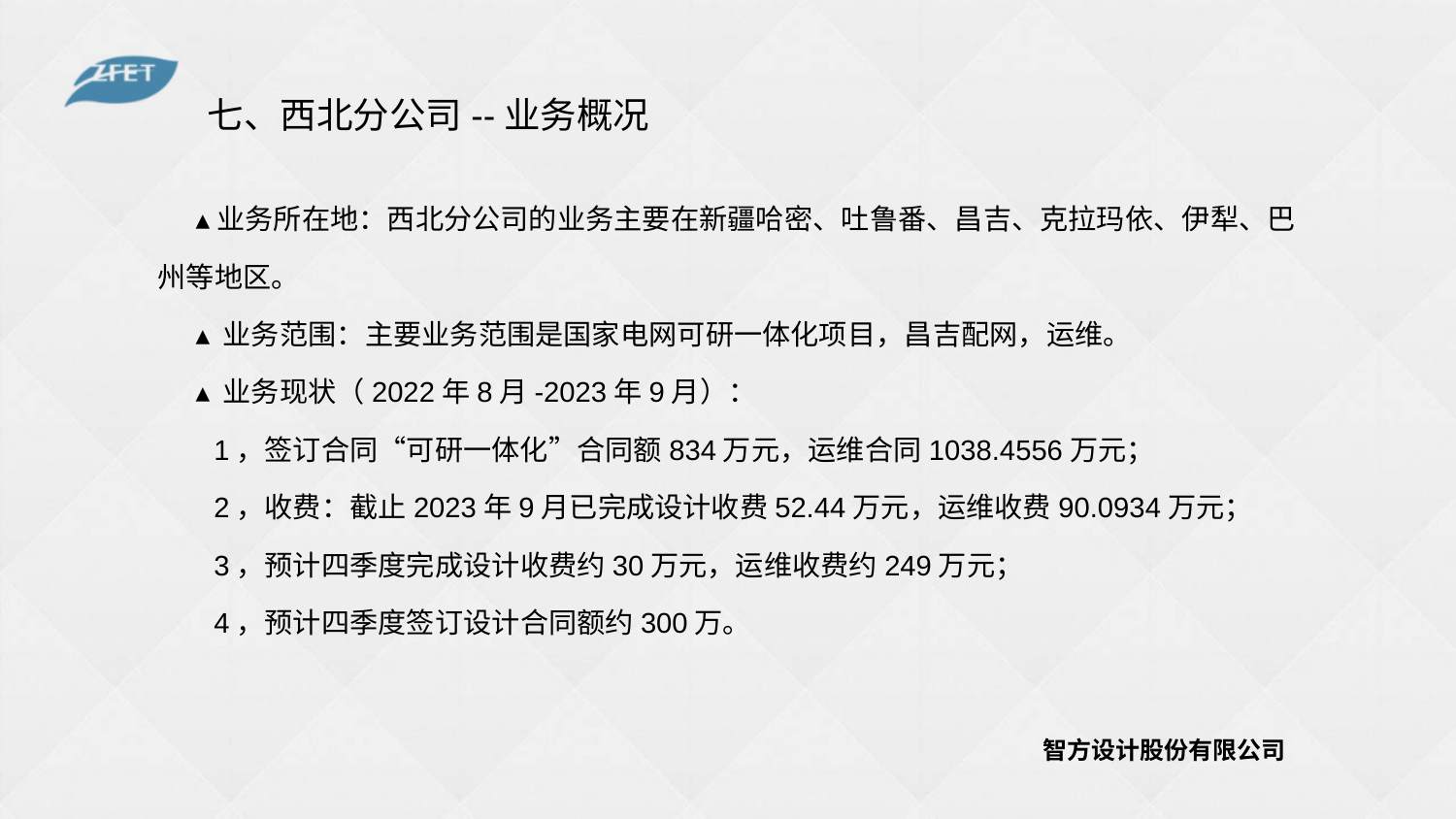

七、西北分公司--业务概况
      ▴业务所在地：西北分公司的业务主要在新疆哈密、吐鲁番、昌吉、克拉玛依、伊犁、巴州等地区。
      ▴ 业务范围：主要业务范围是国家电网可研一体化项目，昌吉配网，运维。
      ▴ 业务现状（2022年8月-2023年9月）：
       1，签订合同“可研一体化”合同额834万元，运维合同1038.4556万元；
       2，收费：截止2023年9月已完成设计收费52.44万元，运维收费90.0934万元；
       3，预计四季度完成设计收费约30万元，运维收费约249万元；
       4，预计四季度签订设计合同额约300万。
          智方设计股份有限公司